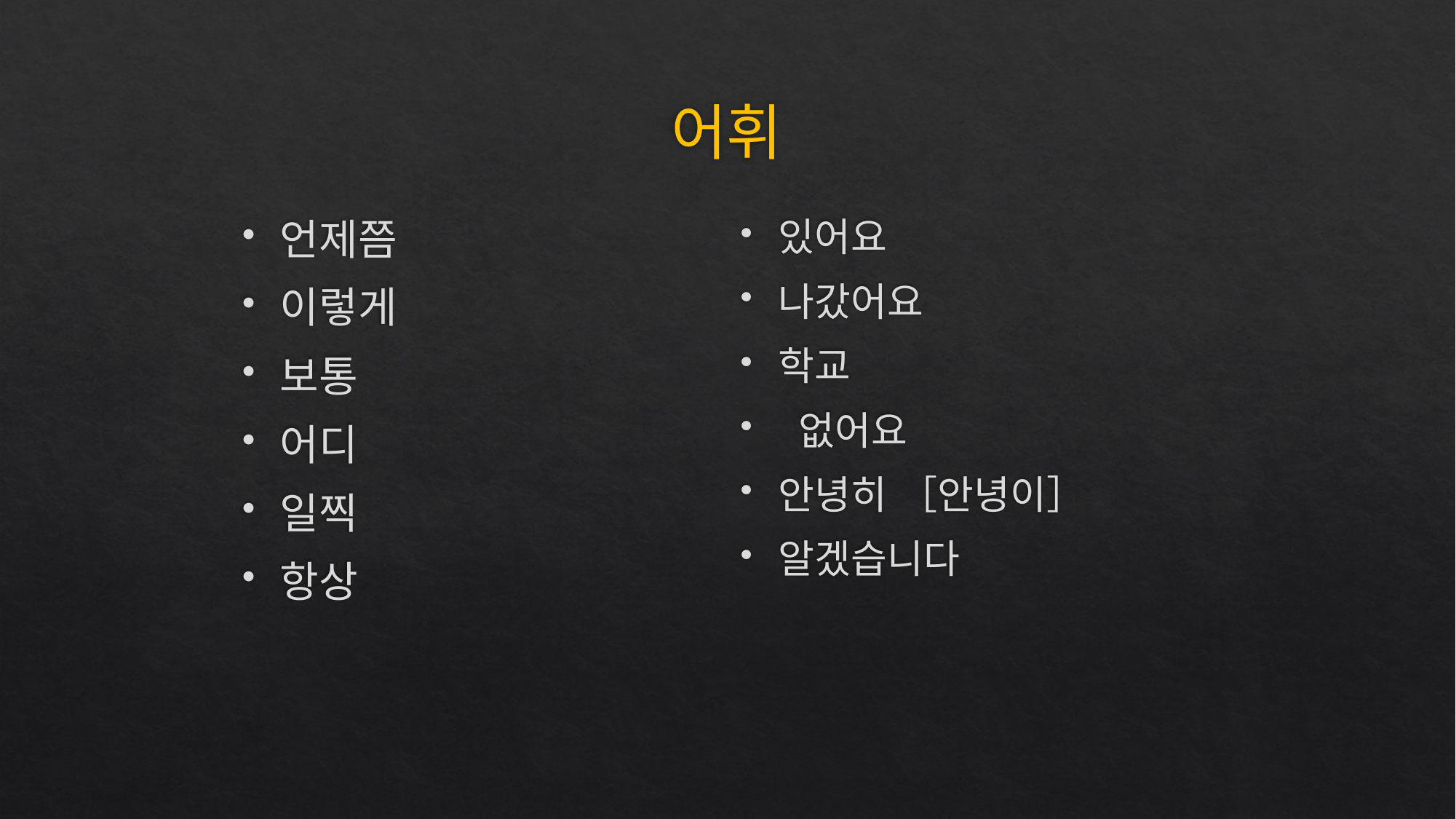

# 어휘
있어요
나갔어요
학교
 없어요
안녕히 ［안녕이］
알겠습니다

언제쯤
이렇게
보통
어디
일찍
항상